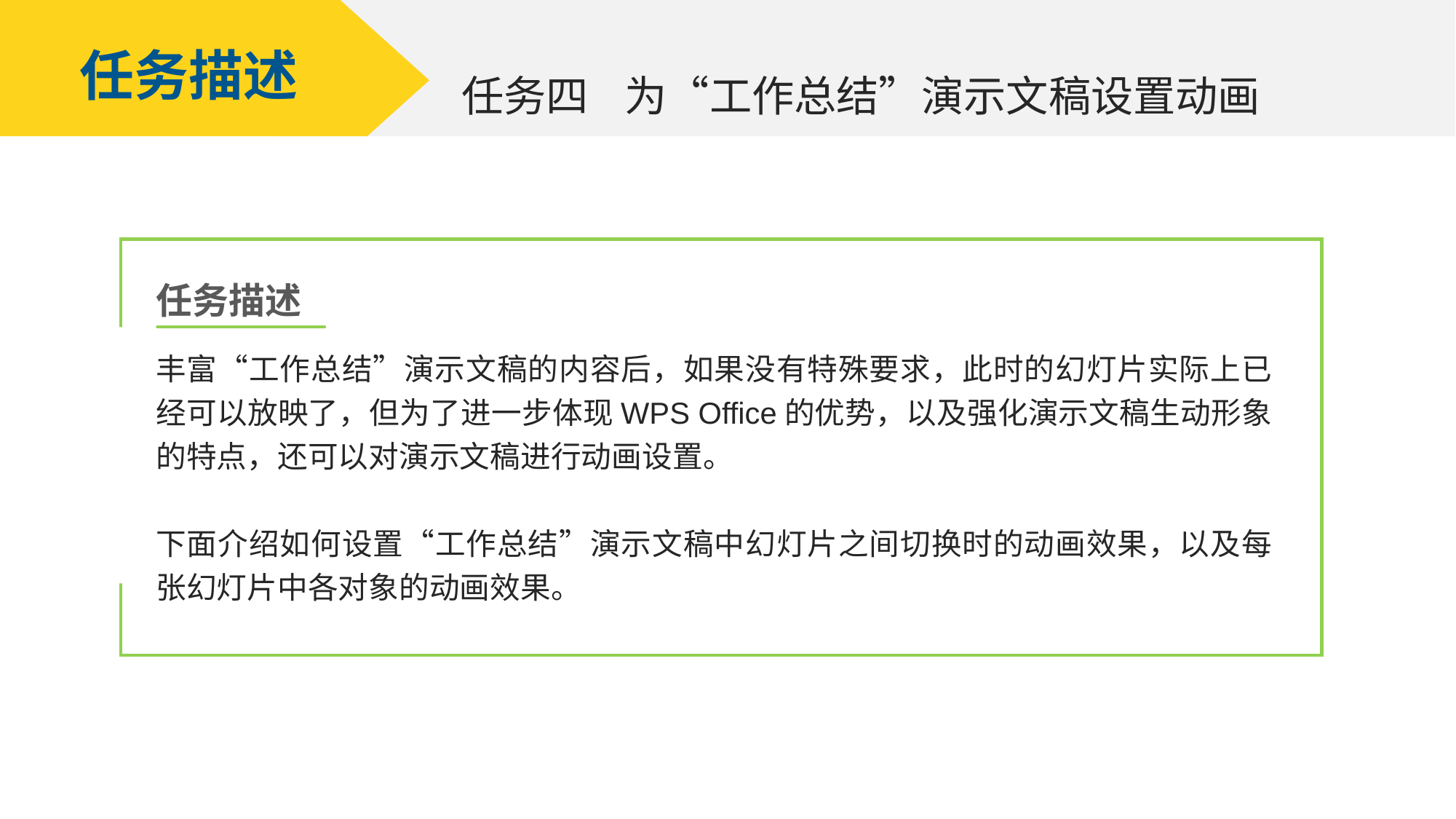

任务描述
为“工作总结”演示文稿设置动画
任务四

任务描述

丰富“工作总结”演示文稿的内容后，如果没有特殊要求，此时的幻灯片实际上已经可以放映了，但为了进一步体现WPS Office的优势，以及强化演示文稿生动形象的特点，还可以对演示文稿进行动画设置。

下面介绍如何设置“工作总结”演示文稿中幻灯片之间切换时的动画效果，以及每张幻灯片中各对象的动画效果。